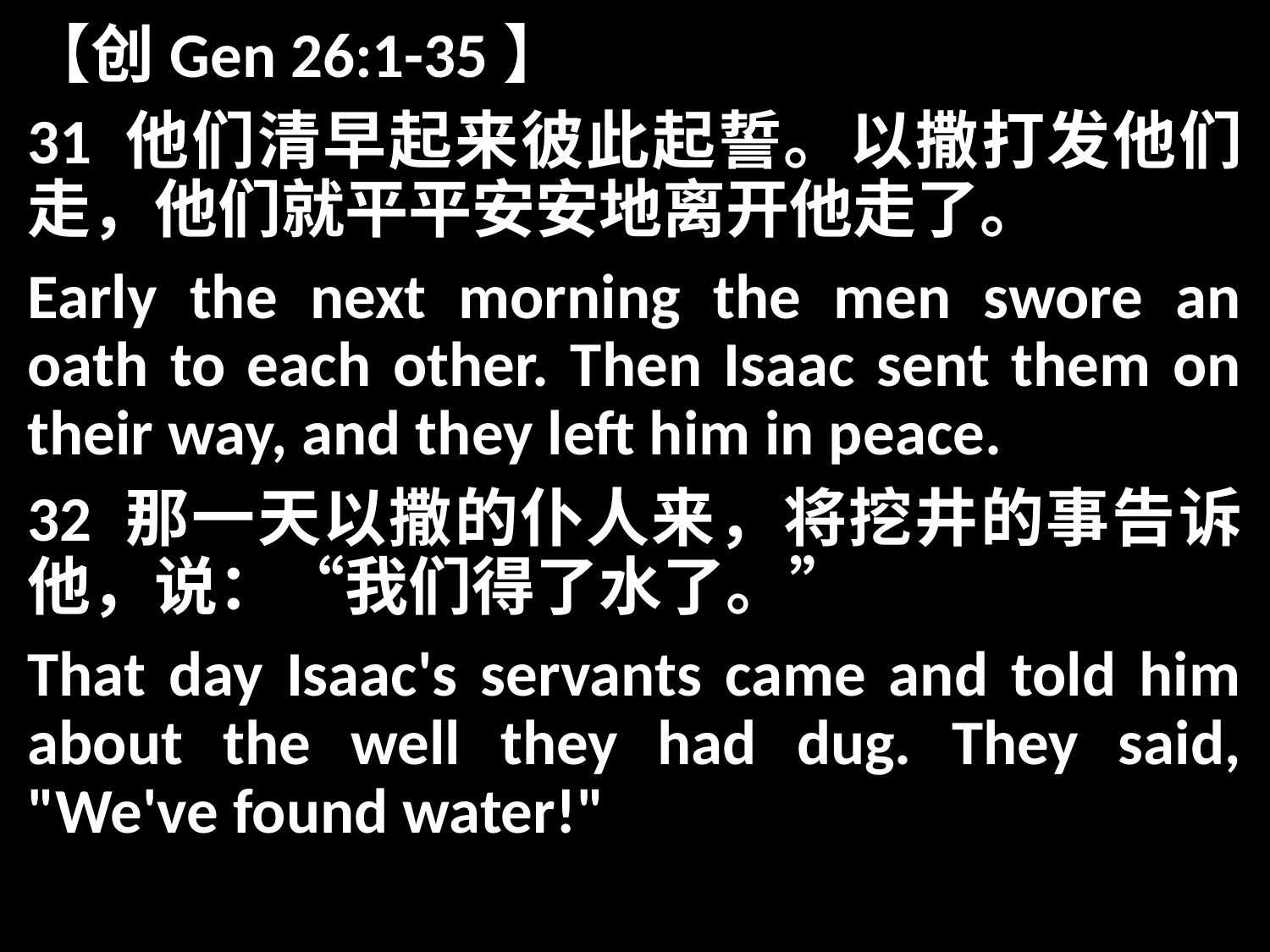

【创Gen 26:1-35】
31 他们清早起来彼此起誓。以撒打发他们走，他们就平平安安地离开他走了。
Early the next morning the men swore an oath to each other. Then Isaac sent them on their way, and they left him in peace.
32 那一天以撒的仆人来，将挖井的事告诉他，说：“我们得了水了。”
That day Isaac's servants came and told him about the well they had dug. They said, "We've found water!"